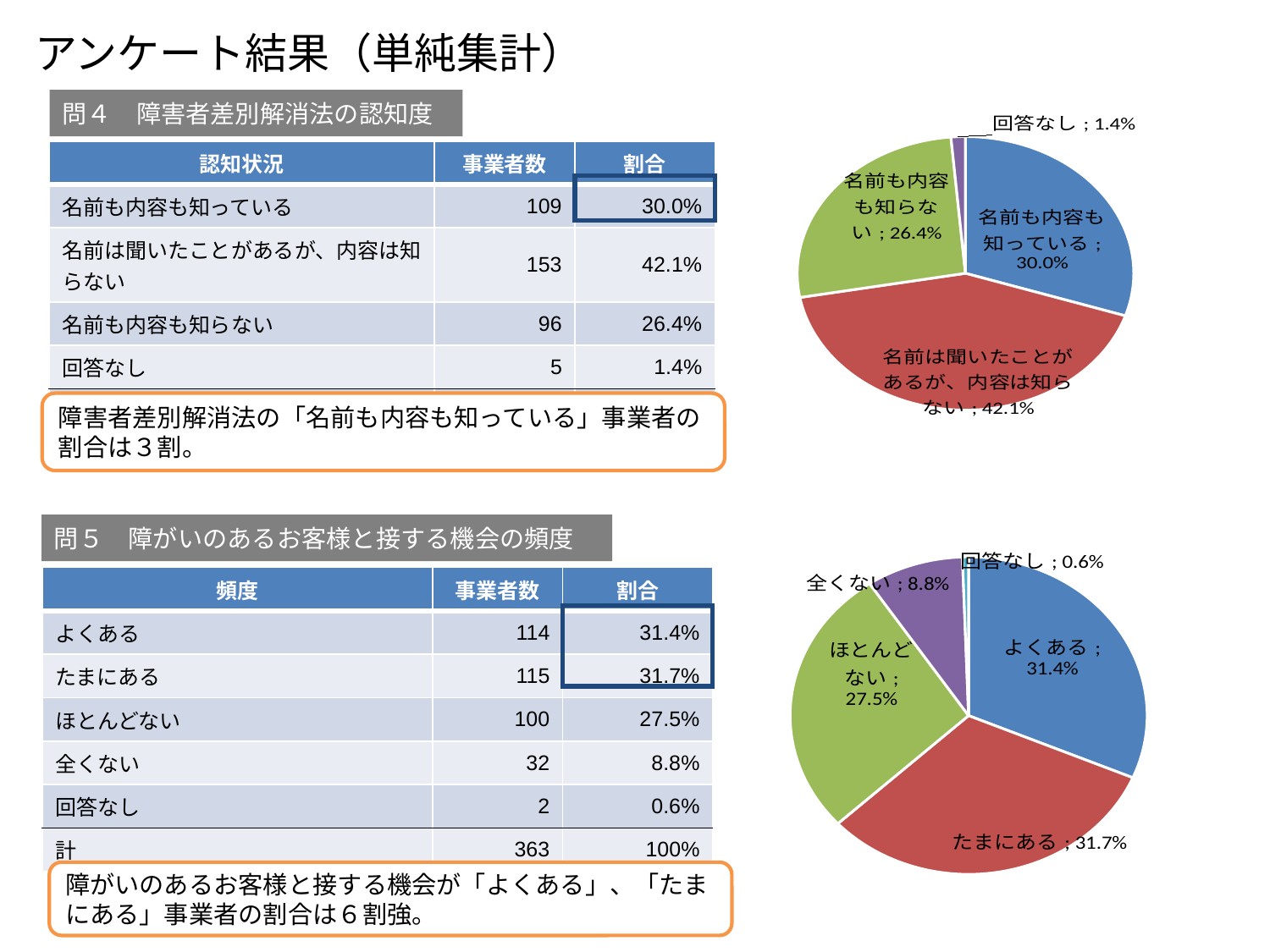

アンケート結果（単純集計）

問４　障害者差別解消法の認知度

### Chart

| Category | 割合 |
|---|---|
| 名前も内容も知っている | 0.3002754820936639 |
| 名前は聞いたことがあるが、内容は知らない | 0.4214876033057851 |
| 名前も内容も知らない | 0.2644628099173554 |
| 回答なし | 0.013774104683195593 |
| 認知状況 | 事業者数 | 割合 |
| --- | --- | --- |
| 名前も内容も知っている | 109 | 30.0% |
| 名前は聞いたことがあるが、内容は知らない | 153 | 42.1% |
| 名前も内容も知らない | 96 | 26.4% |
| 回答なし | 5 | 1.4% |
| 計 | 363 | 100% |
|  |
| --- |
障害者差別解消法の「名前も内容も知っている」事業者の割合は３割。
問５　障がいのあるお客様と接する機会の頻度

### Chart

| Category | 割合 |
|---|---|
| よくある | 0.3140495867768595 |
| たまにある | 0.3168044077134986 |
| ほとんどない | 0.27548209366391185 |
| 全くない | 0.0881542699724518 |
| 回答なし | 0.005509641873278237 |
| 頻度 | 事業者数 | 割合 |
| --- | --- | --- |
| よくある | 114 | 31.4% |
| たまにある | 115 | 31.7% |
| ほとんどない | 100 | 27.5% |
| 全くない | 32 | 8.8% |
| 回答なし | 2 | 0.6% |
| 計 | 363 | 100% |
|  |
| --- |
障がいのあるお客様と接する機会が「よくある」、「たまにある」事業者の割合は６割強。